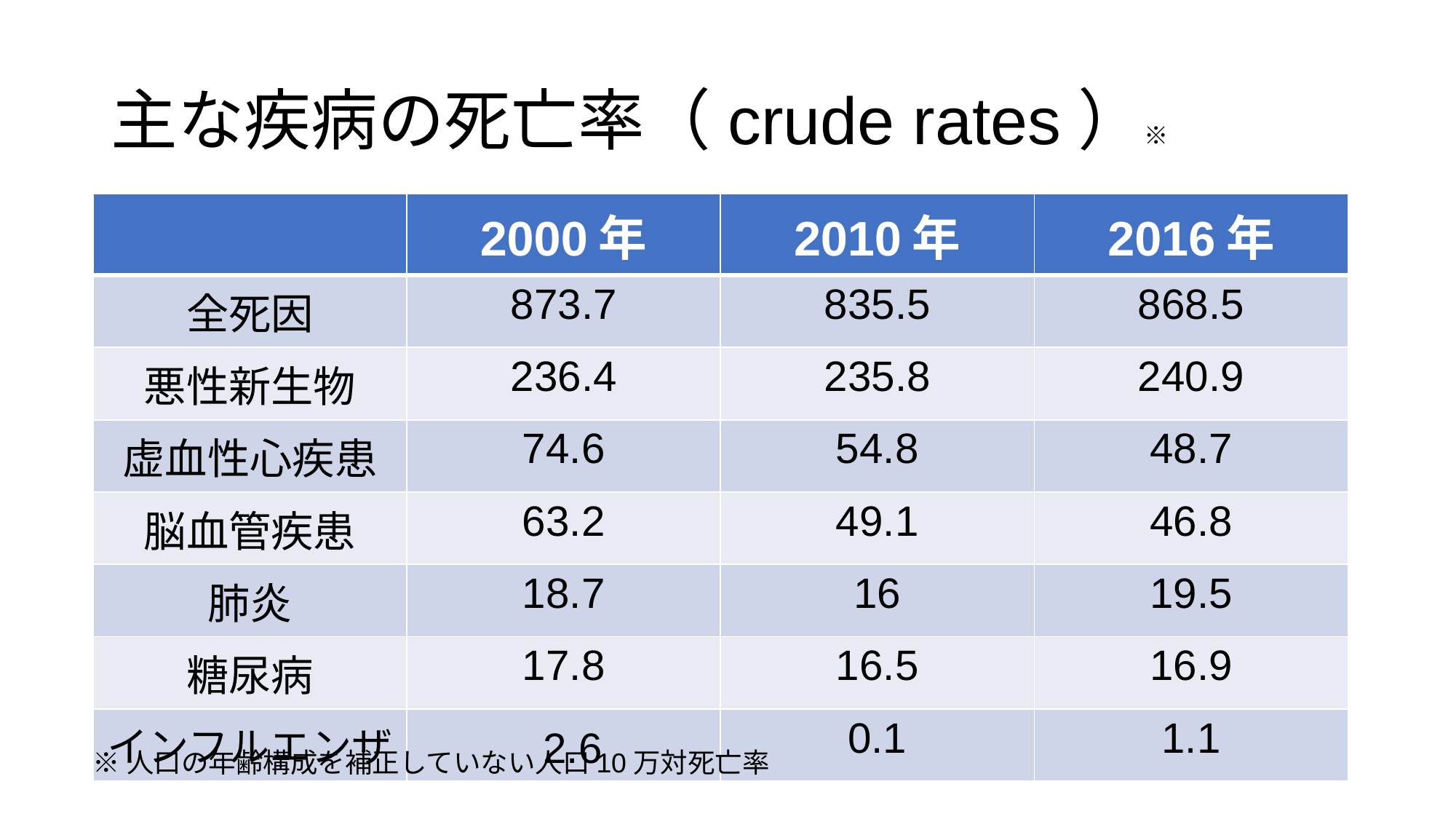

# 主な疾病の死亡率（crude rates）※
|  | 2000年 | 2010年 | 2016年 |
| --- | --- | --- | --- |
| 全死因 | 873.7 | 835.5 | 868.5 |
| 悪性新生物 | 236.4 | 235.8 | 240.9 |
| 虚血性心疾患 | 74.6 | 54.8 | 48.7 |
| 脳血管疾患 | 63.2 | 49.1 | 46.8 |
| 肺炎 | 18.7 | 16 | 19.5 |
| 糖尿病 | 17.8 | 16.5 | 16.9 |
| インフルエンザ | 2.6 | 0.1 | 1.1 |
※人口の年齢構成を補正していない人口10万対死亡率